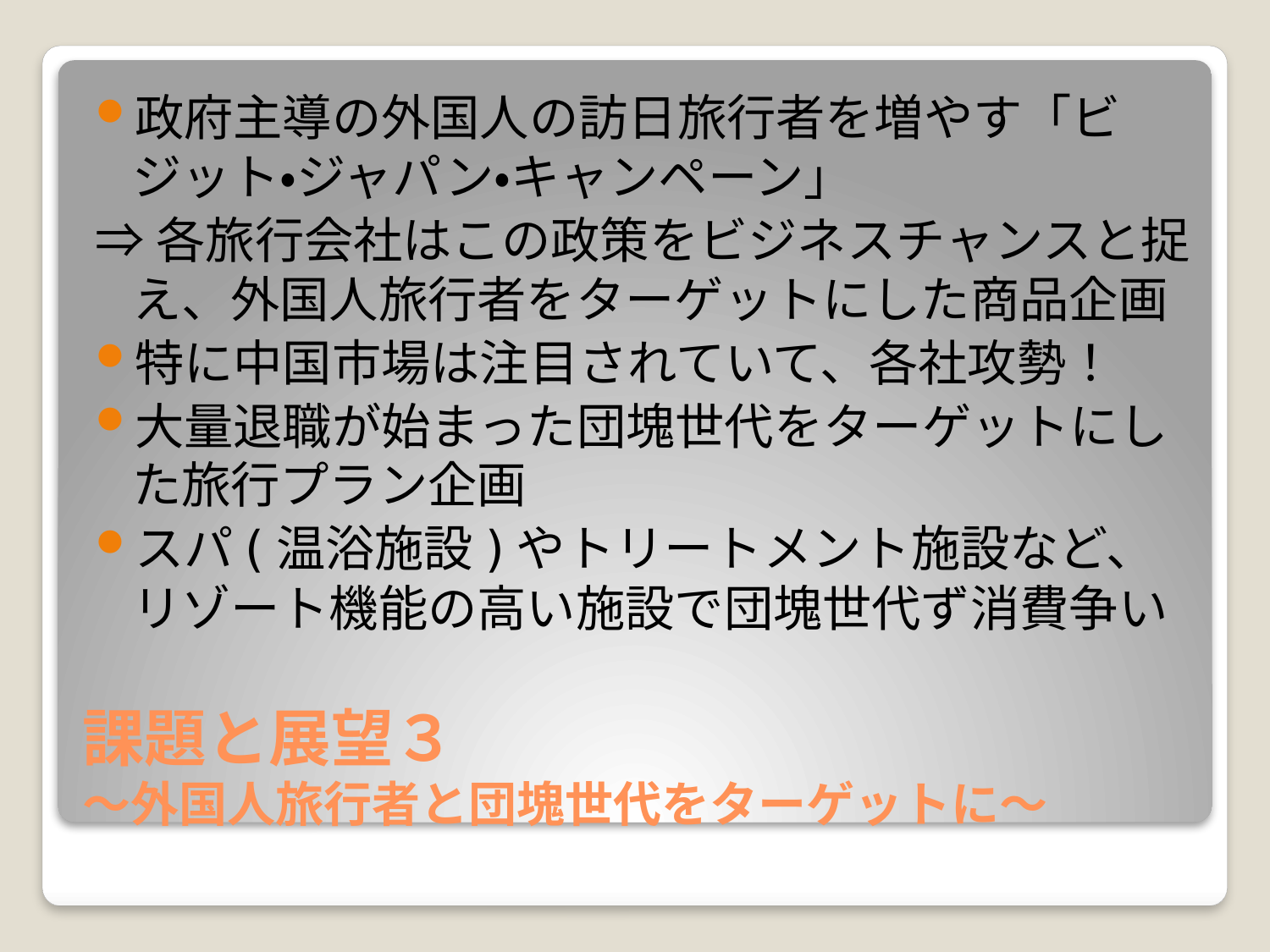

政府主導の外国人の訪日旅行者を増やす「ビジット・ジャパン・キャンペーン」
⇒各旅行会社はこの政策をビジネスチャンスと捉え、外国人旅行者をターゲットにした商品企画
特に中国市場は注目されていて、各社攻勢！
大量退職が始まった団塊世代をターゲットにした旅行プラン企画
スパ(温浴施設)やトリートメント施設など、リゾート機能の高い施設で団塊世代ず消費争い
# 課題と展望３ ～外国人旅行者と団塊世代をターゲットに～